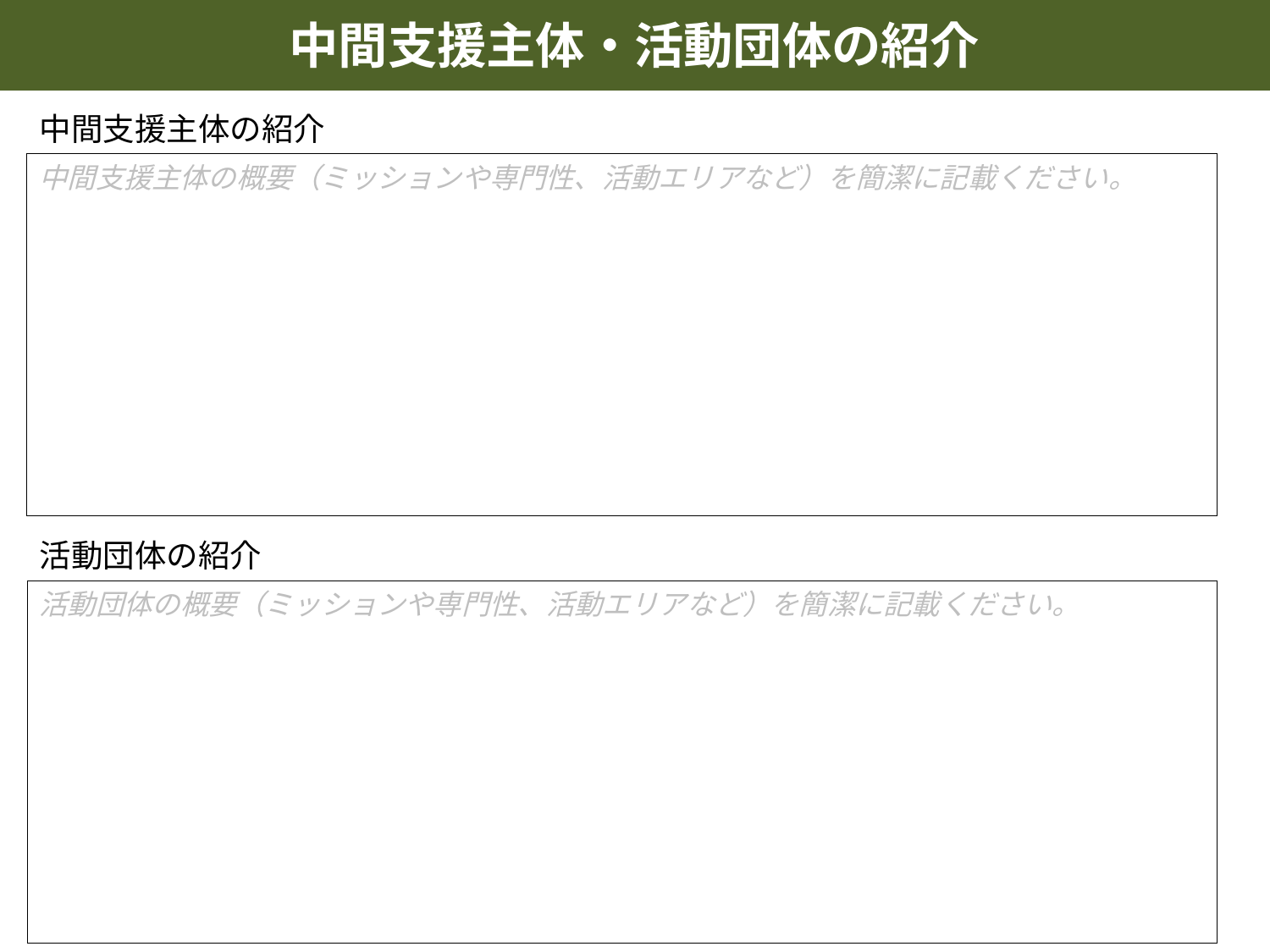

中間支援主体・活動団体の紹介
中間支援主体の紹介
中間支援主体の概要（ミッションや専門性、活動エリアなど）を簡潔に記載ください。

活動団体の紹介
活動団体の概要（ミッションや専門性、活動エリアなど）を簡潔に記載ください。